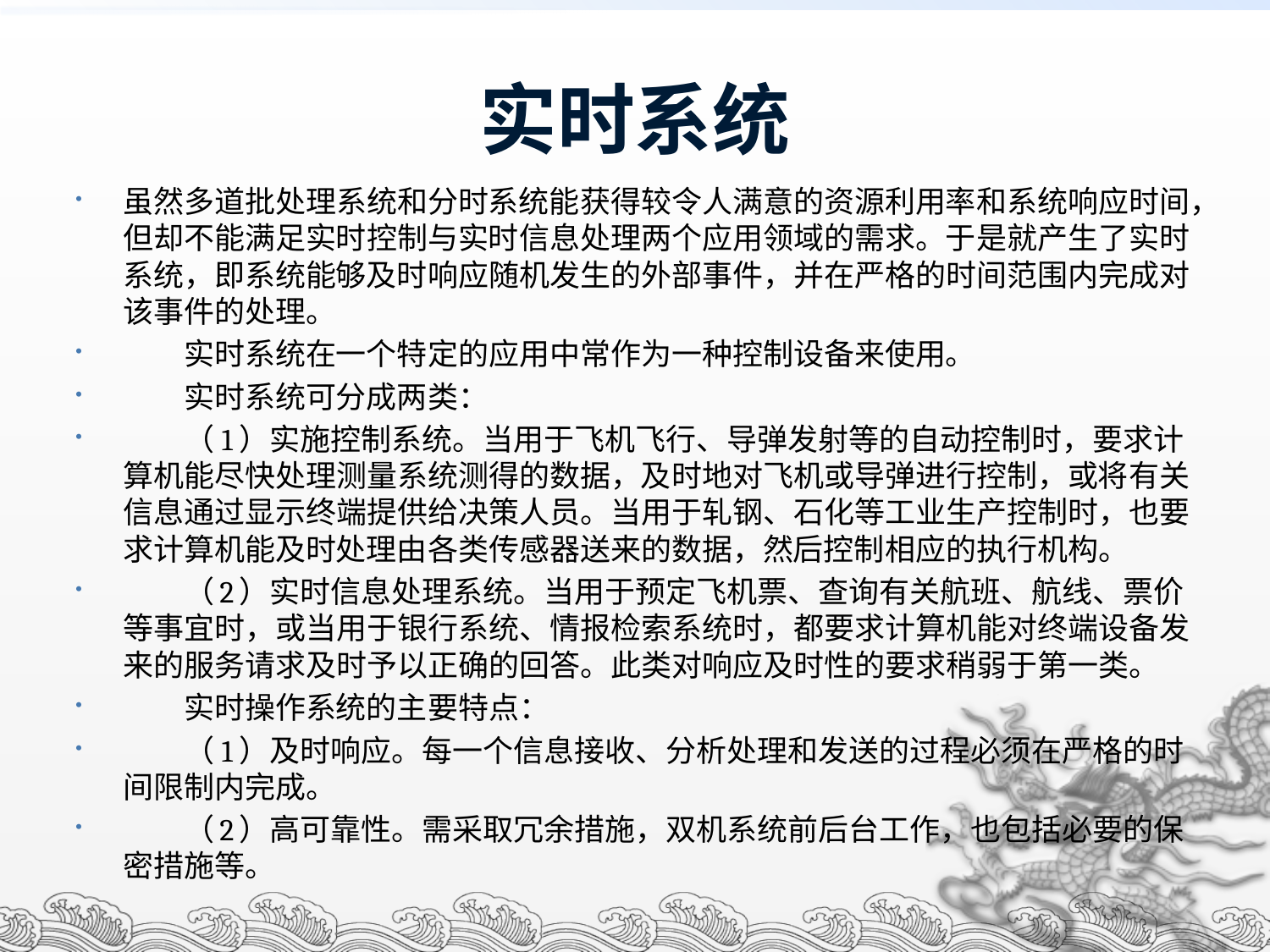

# 实时系统
虽然多道批处理系统和分时系统能获得较令人满意的资源利用率和系统响应时间，但却不能满足实时控制与实时信息处理两个应用领域的需求。于是就产生了实时系统，即系统能够及时响应随机发生的外部事件，并在严格的时间范围内完成对该事件的处理。
　　实时系统在一个特定的应用中常作为一种控制设备来使用。
　　实时系统可分成两类：
　　（1）实施控制系统。当用于飞机飞行、导弹发射等的自动控制时，要求计算机能尽快处理测量系统测得的数据，及时地对飞机或导弹进行控制，或将有关信息通过显示终端提供给决策人员。当用于轧钢、石化等工业生产控制时，也要求计算机能及时处理由各类传感器送来的数据，然后控制相应的执行机构。
　　（2）实时信息处理系统。当用于预定飞机票、查询有关航班、航线、票价等事宜时，或当用于银行系统、情报检索系统时，都要求计算机能对终端设备发来的服务请求及时予以正确的回答。此类对响应及时性的要求稍弱于第一类。
　　实时操作系统的主要特点：
　　（1）及时响应。每一个信息接收、分析处理和发送的过程必须在严格的时间限制内完成。
　　（2）高可靠性。需采取冗余措施，双机系统前后台工作，也包括必要的保密措施等。